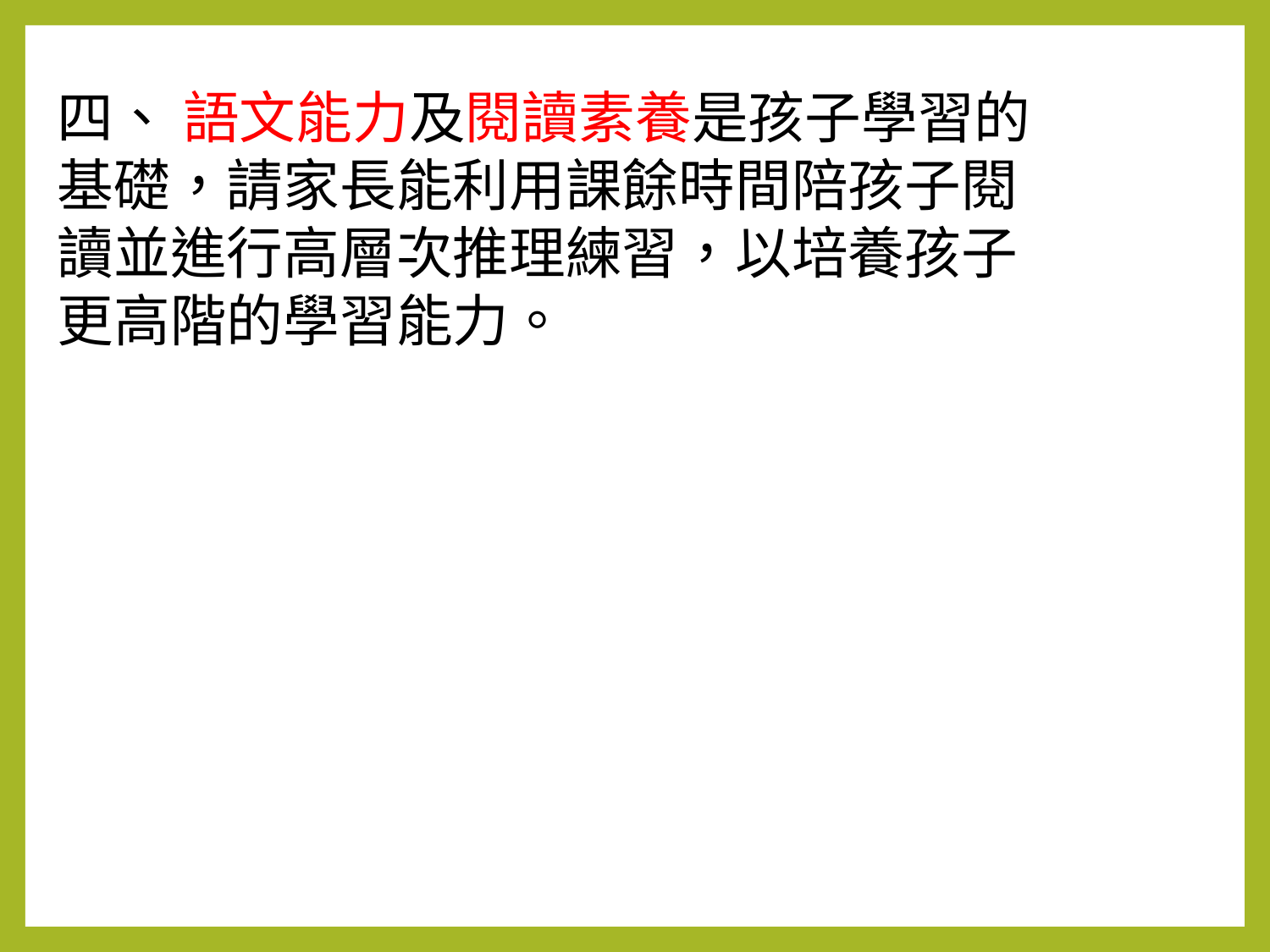

四、 語文能力及閱讀素養是孩子學習的基礎，請家長能利用課餘時間陪孩子閱讀並進行高層次推理練習，以培養孩子更高階的學習能力。